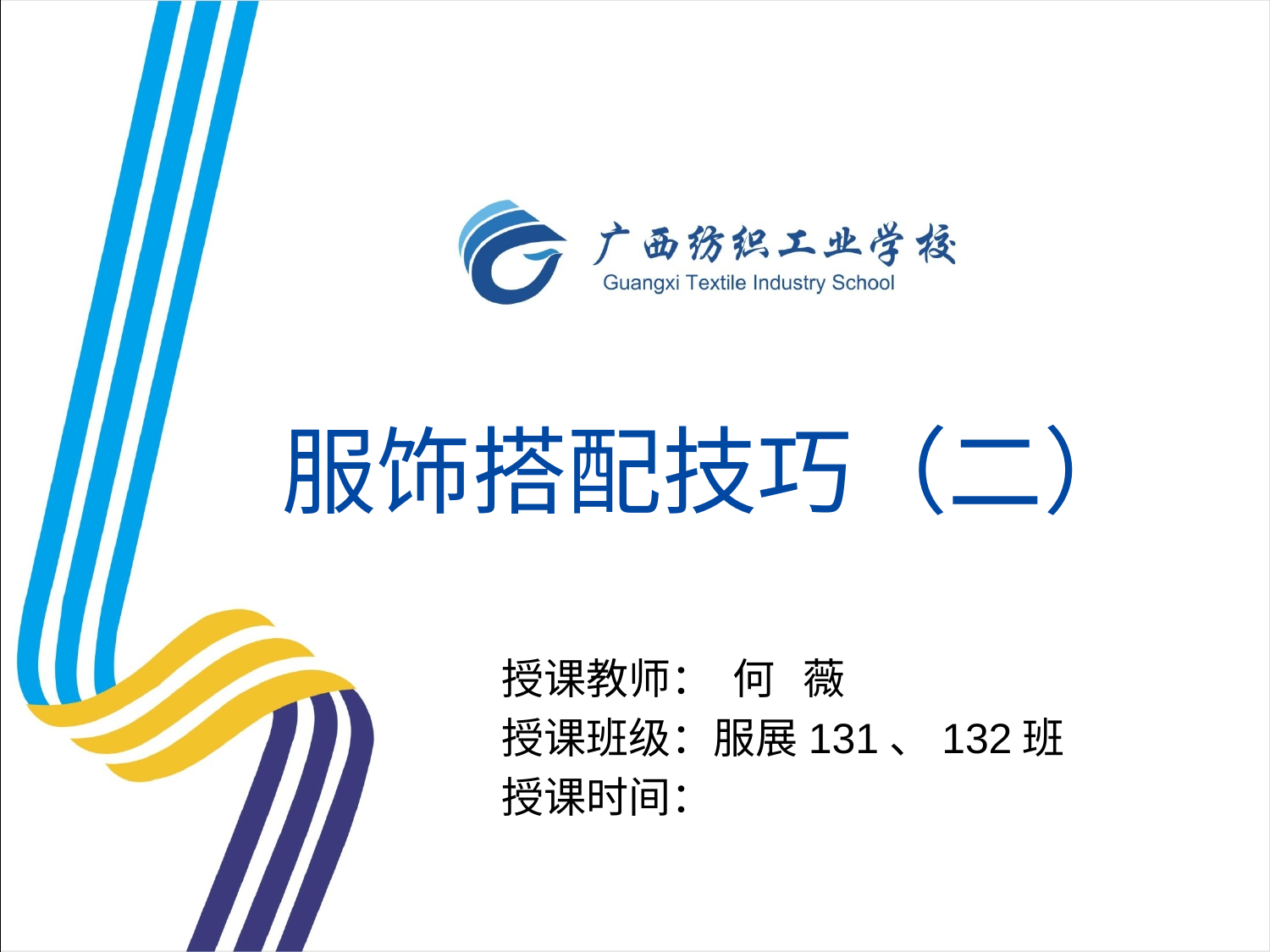

# 服饰搭配技巧（二）
                  授课教师：  何   薇
                  授课班级：服展131、132班
                  授课时间：